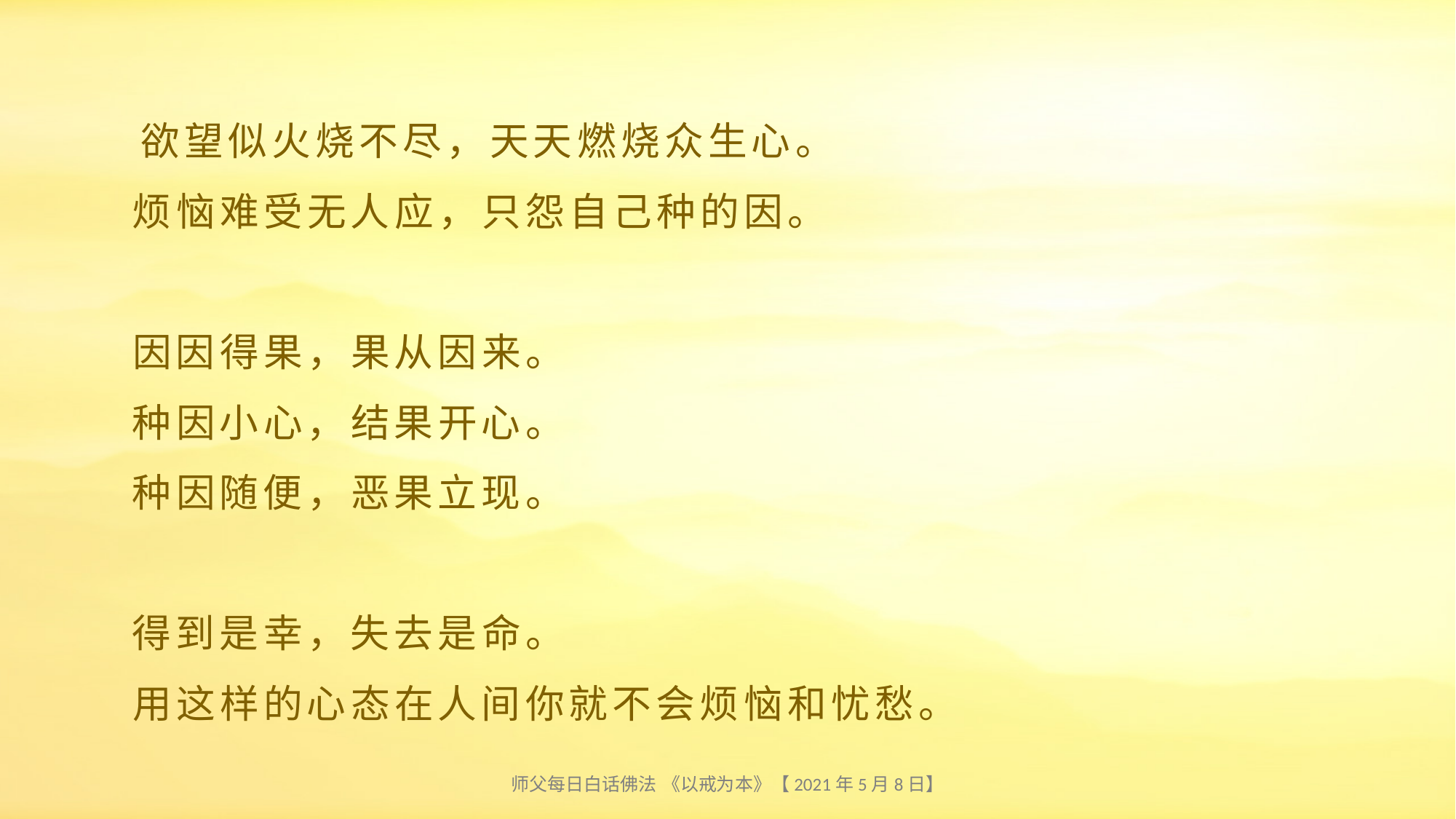

# 欲望似火烧不尽，天天燃烧众生心。 烦恼难受无人应，只怨自己种的因。 因因得果，果从因来。 种因小心，结果开心。 种因随便，恶果立现。 得到是幸，失去是命。 用这样的心态在人间你就不会烦恼和忧愁。
师父每日白话佛法 《以戒为本》【2021年5月8日】